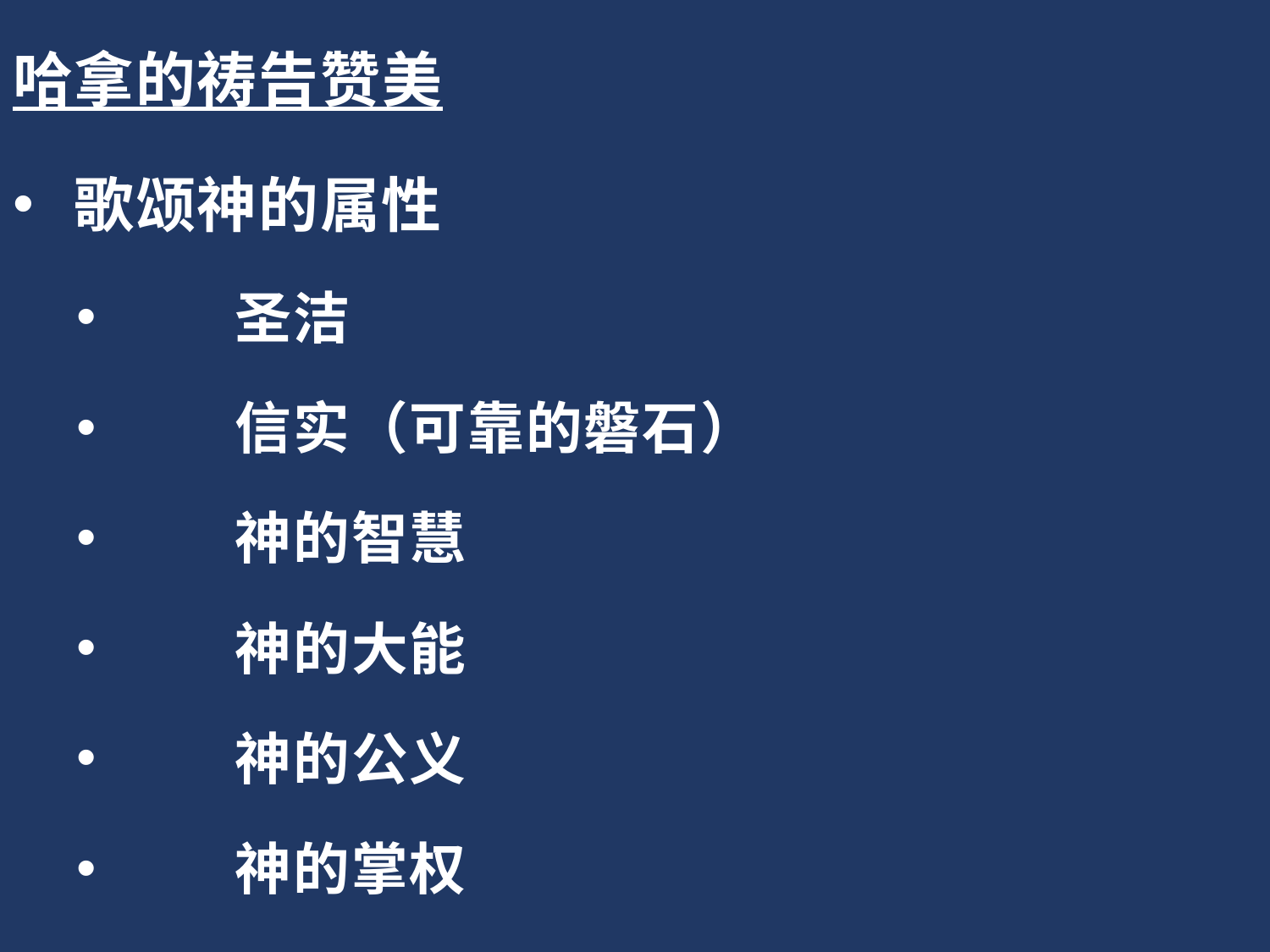

哈拿的祷告赞美
 歌颂神的属性
	圣洁
	信实（可靠的磐石）
	神的智慧
	神的大能
	神的公义
	神的掌权